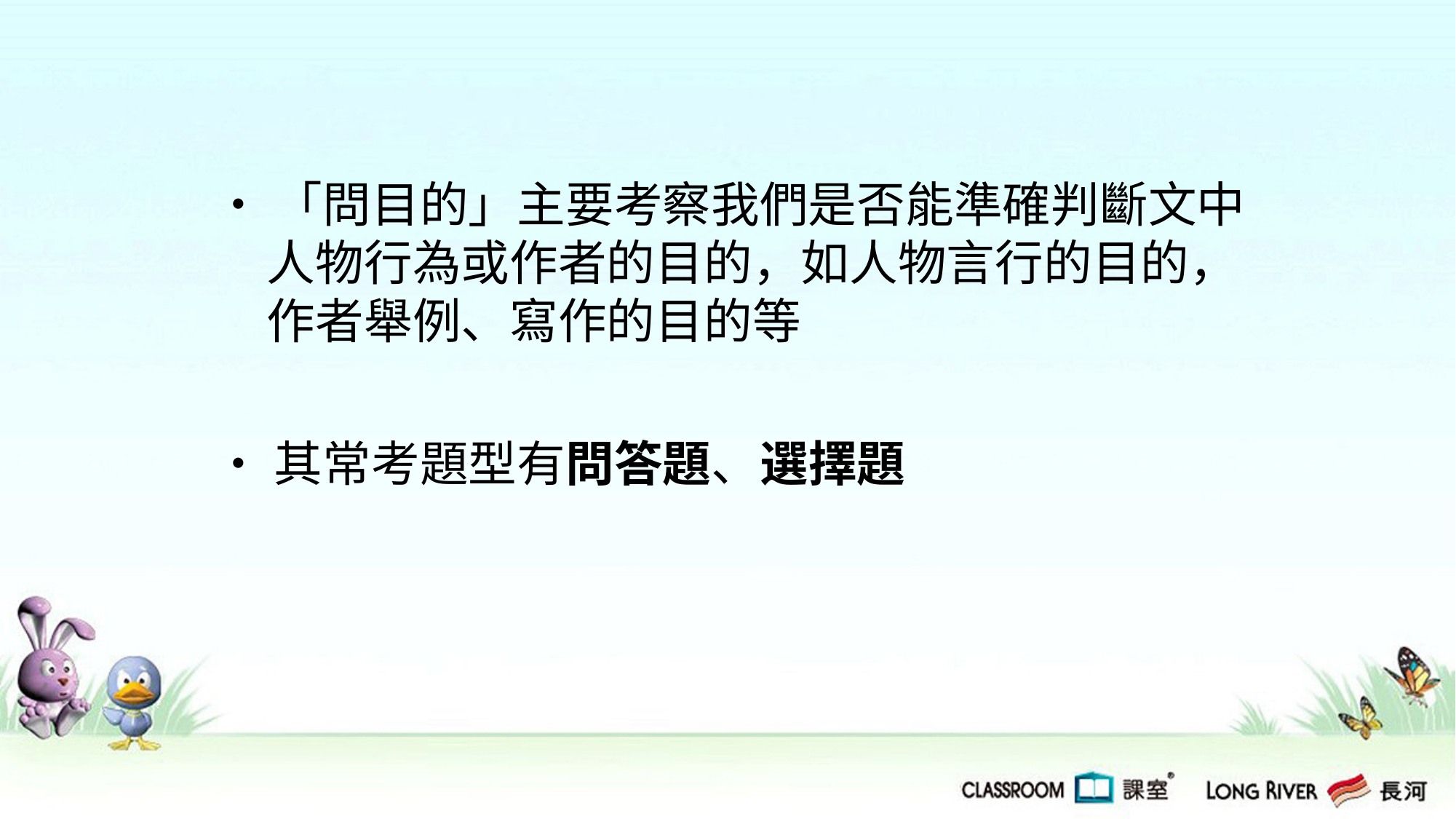

‧「問目的」主要考察我們是否能準確判斷文中人物行為或作者的目的，如人物言行的目的，作者舉例、寫作的目的等
‧其常考題型有問答題、選擇題